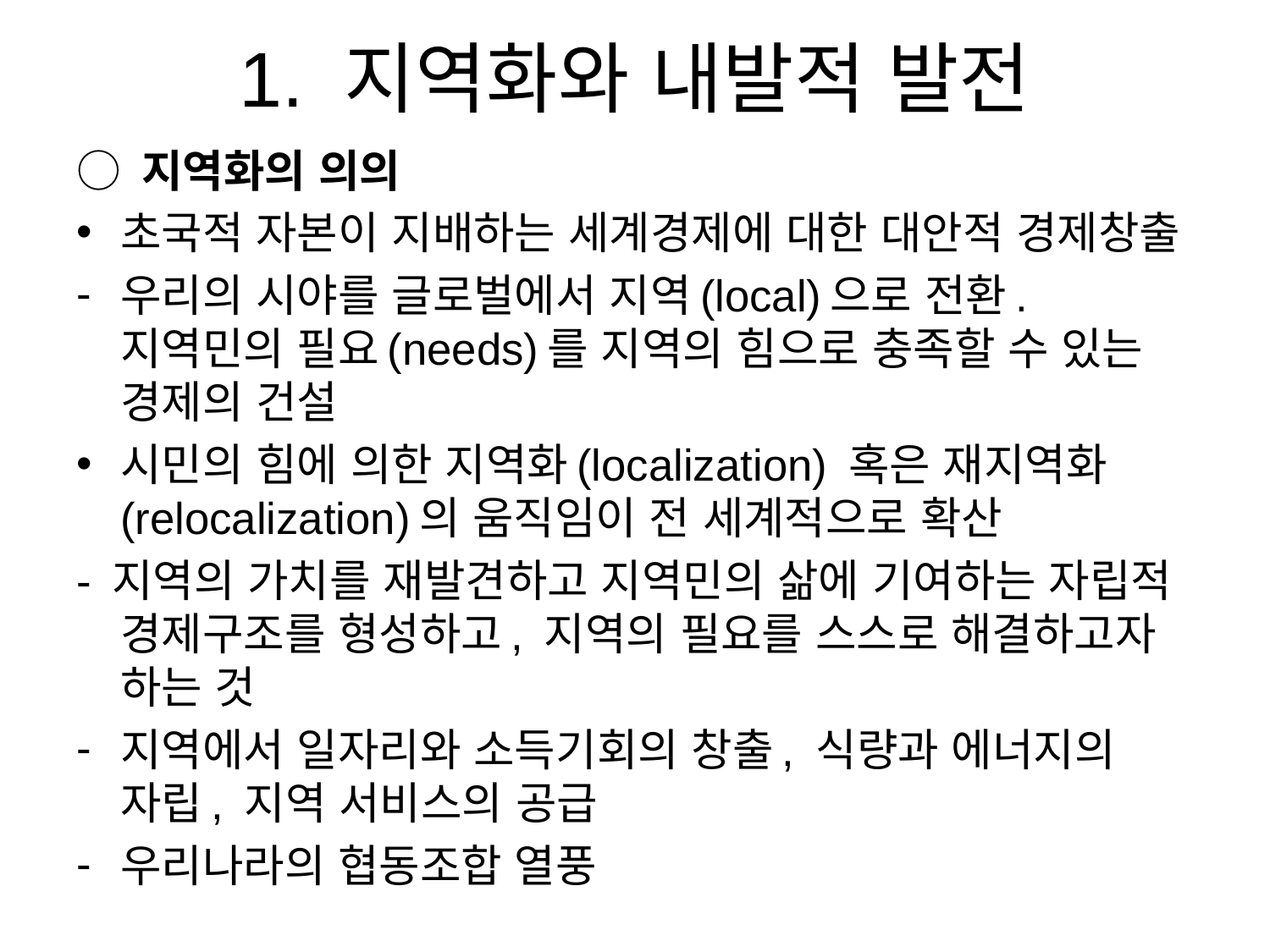

# 1. 지역화와 내발적 발전
○ 지역화의 의의
초국적 자본이 지배하는 세계경제에 대한 대안적 경제창출
우리의 시야를 글로벌에서 지역(local)으로 전환. 지역민의 필요(needs)를 지역의 힘으로 충족할 수 있는 경제의 건설
시민의 힘에 의한 지역화(localization) 혹은 재지역화(relocalization)의 움직임이 전 세계적으로 확산
- 지역의 가치를 재발견하고 지역민의 삶에 기여하는 자립적 경제구조를 형성하고, 지역의 필요를 스스로 해결하고자 하는 것
지역에서 일자리와 소득기회의 창출, 식량과 에너지의 자립, 지역 서비스의 공급
우리나라의 협동조합 열풍